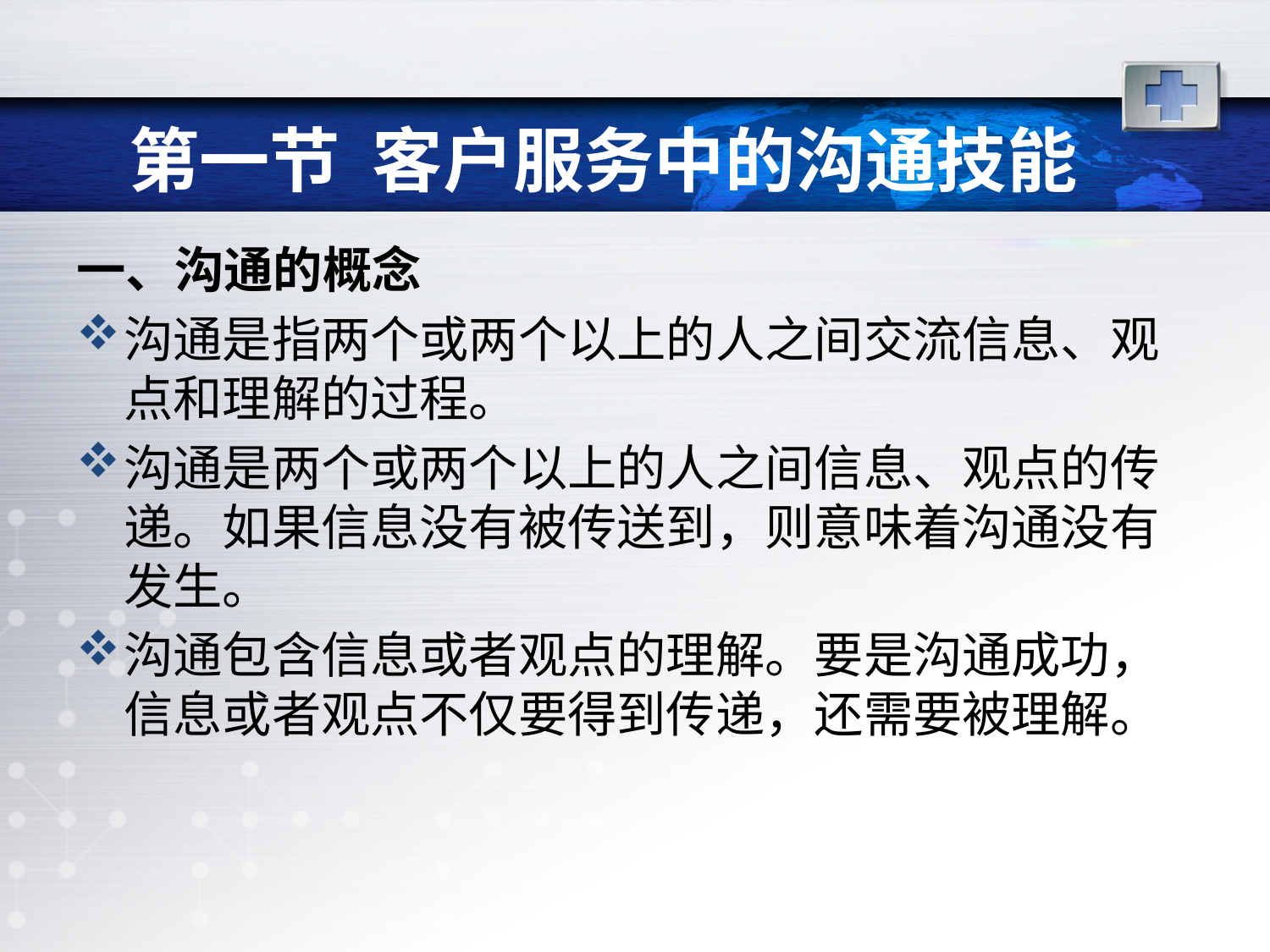

# 第一节  客户服务中的沟通技能
一、沟通的概念
沟通是指两个或两个以上的人之间交流信息、观点和理解的过程。
沟通是两个或两个以上的人之间信息、观点的传递。如果信息没有被传送到，则意味着沟通没有发生。
沟通包含信息或者观点的理解。要是沟通成功，信息或者观点不仅要得到传递，还需要被理解。